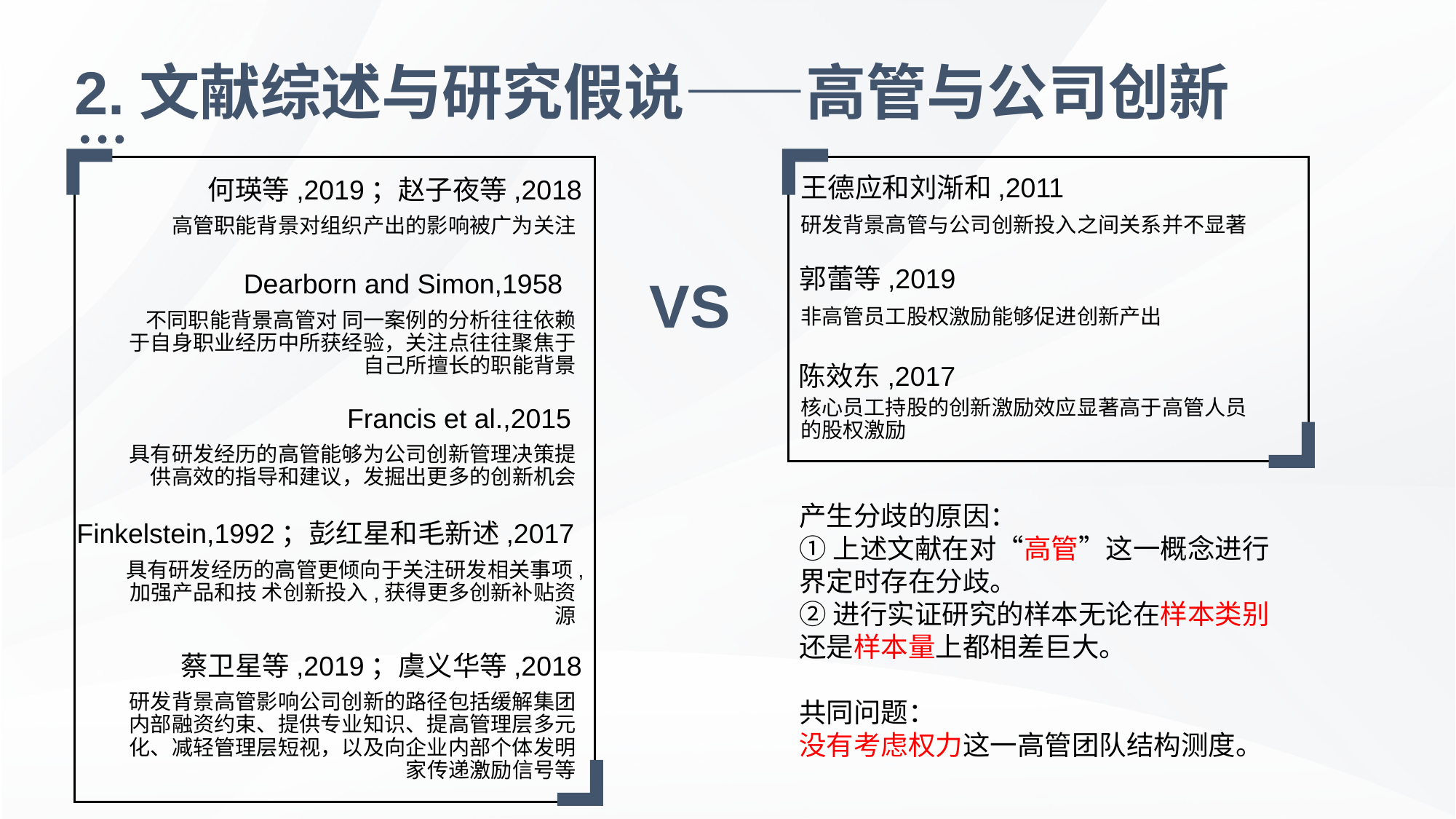

2.文献综述与研究假说——高管与公司创新

王德应和刘渐和,2011
研发背景高管与公司创新投入之间关系并不显著
郭蕾等,2019
非高管员工股权激励能够促进创新产出
陈效东,2017
核心员工持股的创新激励效应显著高于高管人员的股权激励

何瑛等,2019；赵子夜等,2018
高管职能背景对组织产出的影响被广为关注
Dearborn and Simon,1958
不同职能背景高管对 同一案例的分析往往依赖于自身职业经历中所获经验，关注点往往聚焦于自己所擅长的职能背景
Francis et al.,2015
具有研发经历的高管能够为公司创新管理决策提供高效的指导和建议，发掘出更多的创新机会
Finkelstein,1992；彭红星和毛新述,2017
具有研发经历的高管更倾向于关注研发相关事项,加强产品和技 术创新投入,获得更多创新补贴资源
蔡卫星等,2019；虞义华等,2018
研发背景高管影响公司创新的路径包括缓解集团内部融资约束、提供专业知识、提高管理层多元 化、减轻管理层短视，以及向企业内部个体发明家传递激励信号等
VS

产生分歧的原因：
①上述文献在对“高管”这一概念进行界定时存在分歧。
②进行实证研究的样本无论在样本类别还是样本量上都相差巨大。

共同问题：
没有考虑权力这一高管团队结构测度。